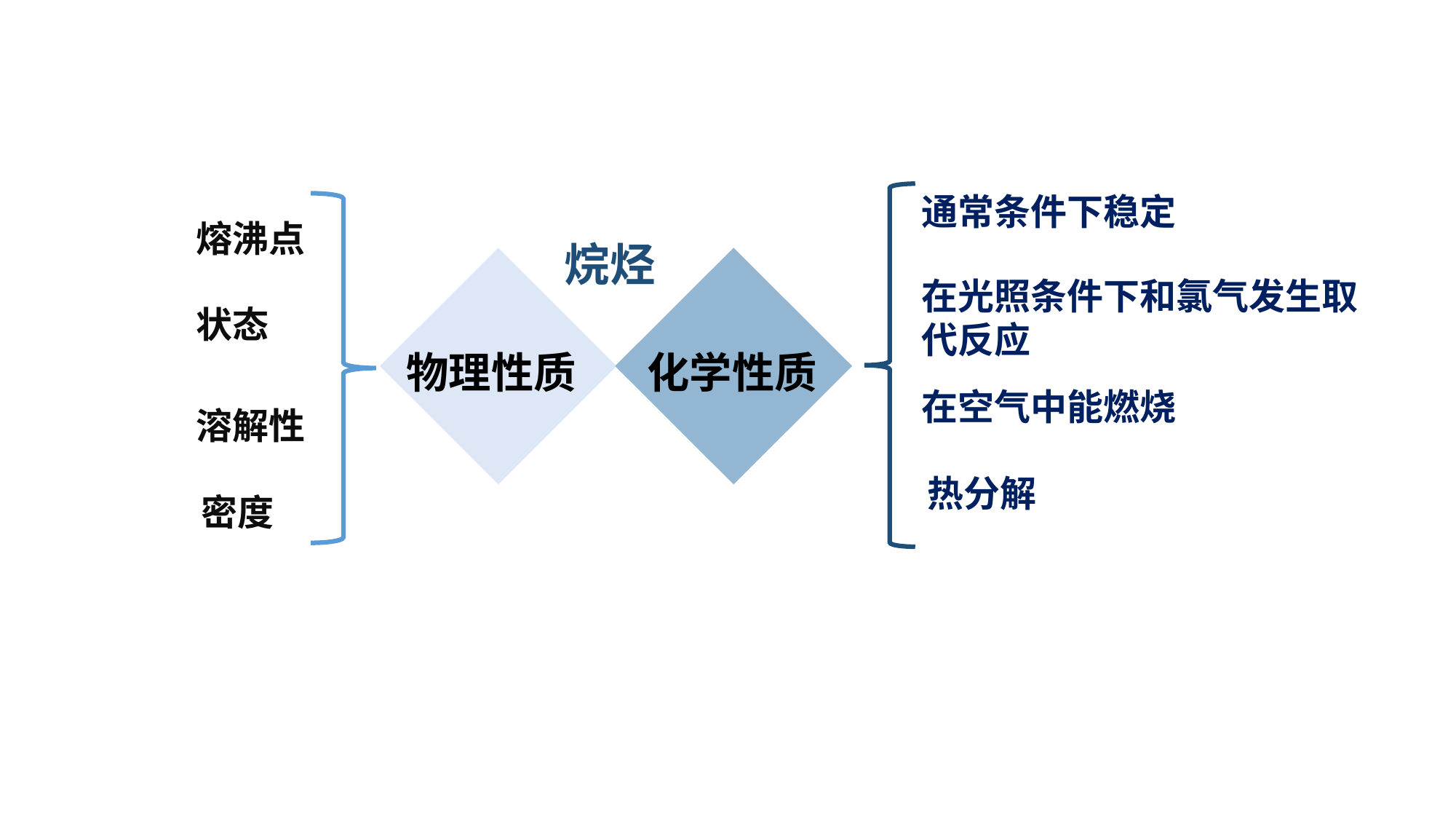

通常条件下稳定

熔沸点
烷烃

在光照条件下和氯气发生取代反应
状态
物理性质
化学性质
在空气中能燃烧

溶解性
热分解
密度